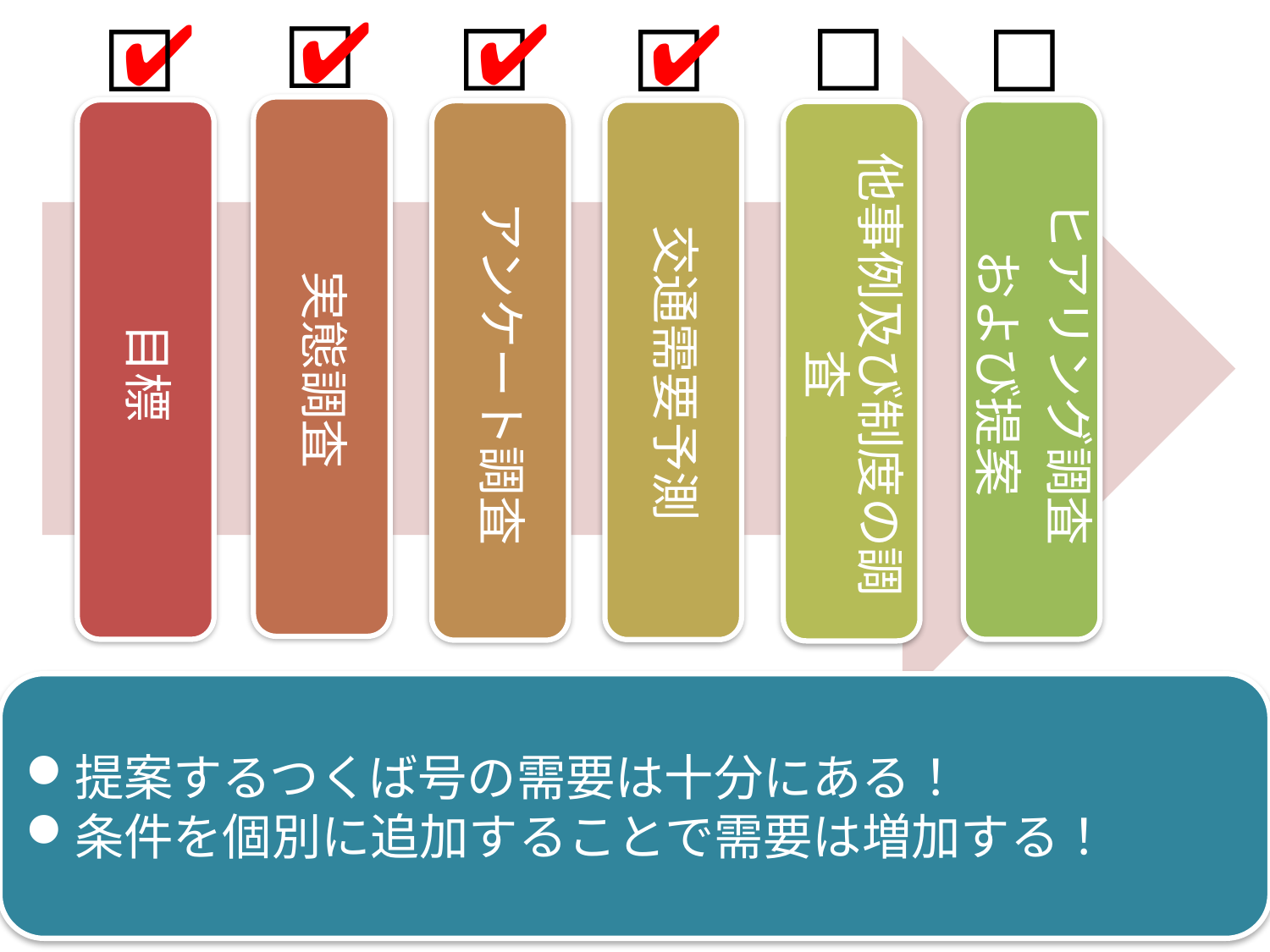

✔
✔
✔
✔
☐
☐
☐
☐
☐
☐
目標
実態調査
アンケート調査
交通需要予測
他事例及び制度の調査
ヒアリング調査
および提案
提案するつくば号の需要は十分にある！
条件を個別に追加することで需要は増加する！